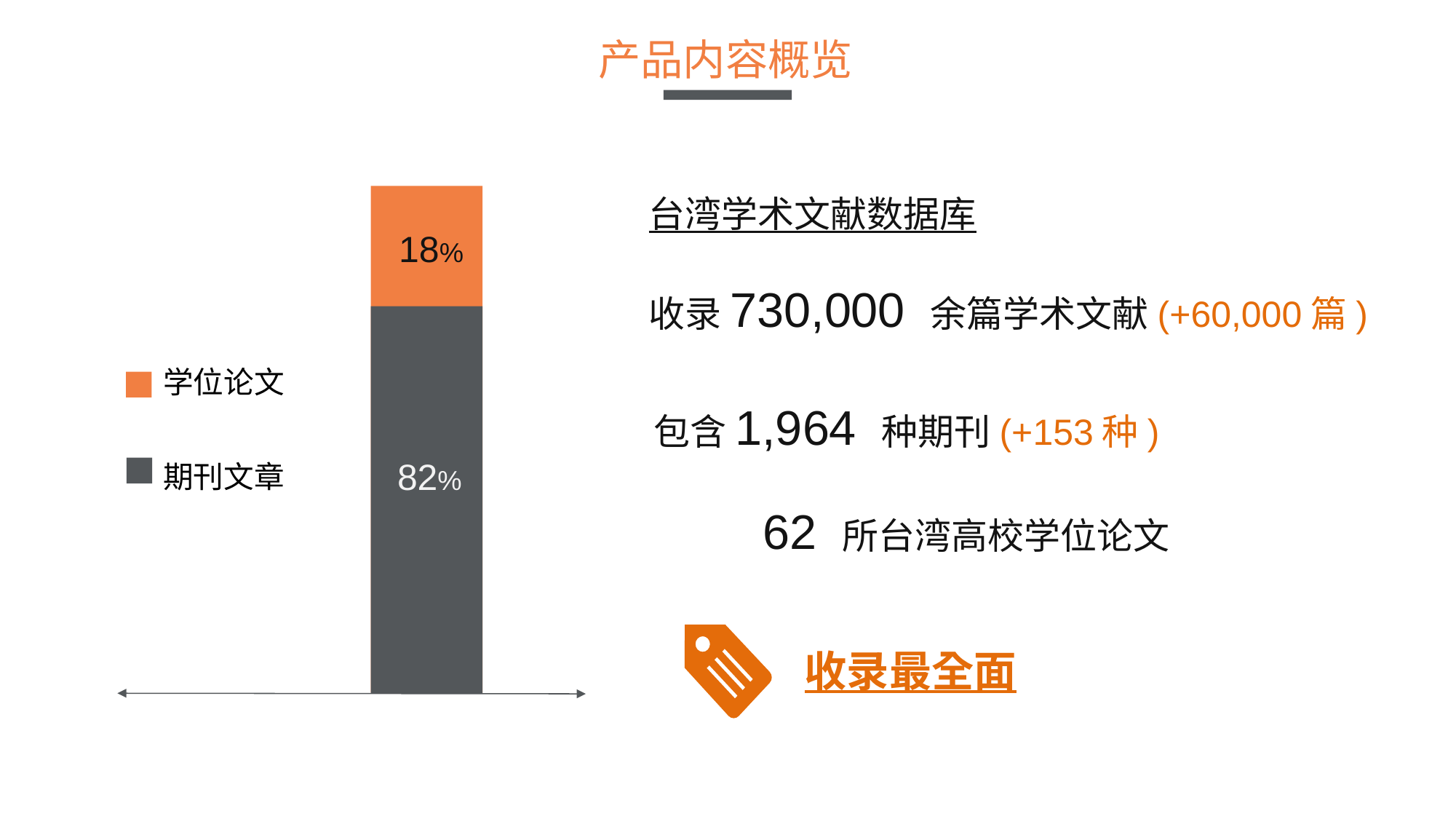

产品内容概览

台湾学术文献数据库

收录730,000 余篇学术文献(+60,000篇)

18%

学位论文

包含1,964 种期刊(+153种)
82%
期刊文章

 62 所台湾高校学位论文

收录最全面